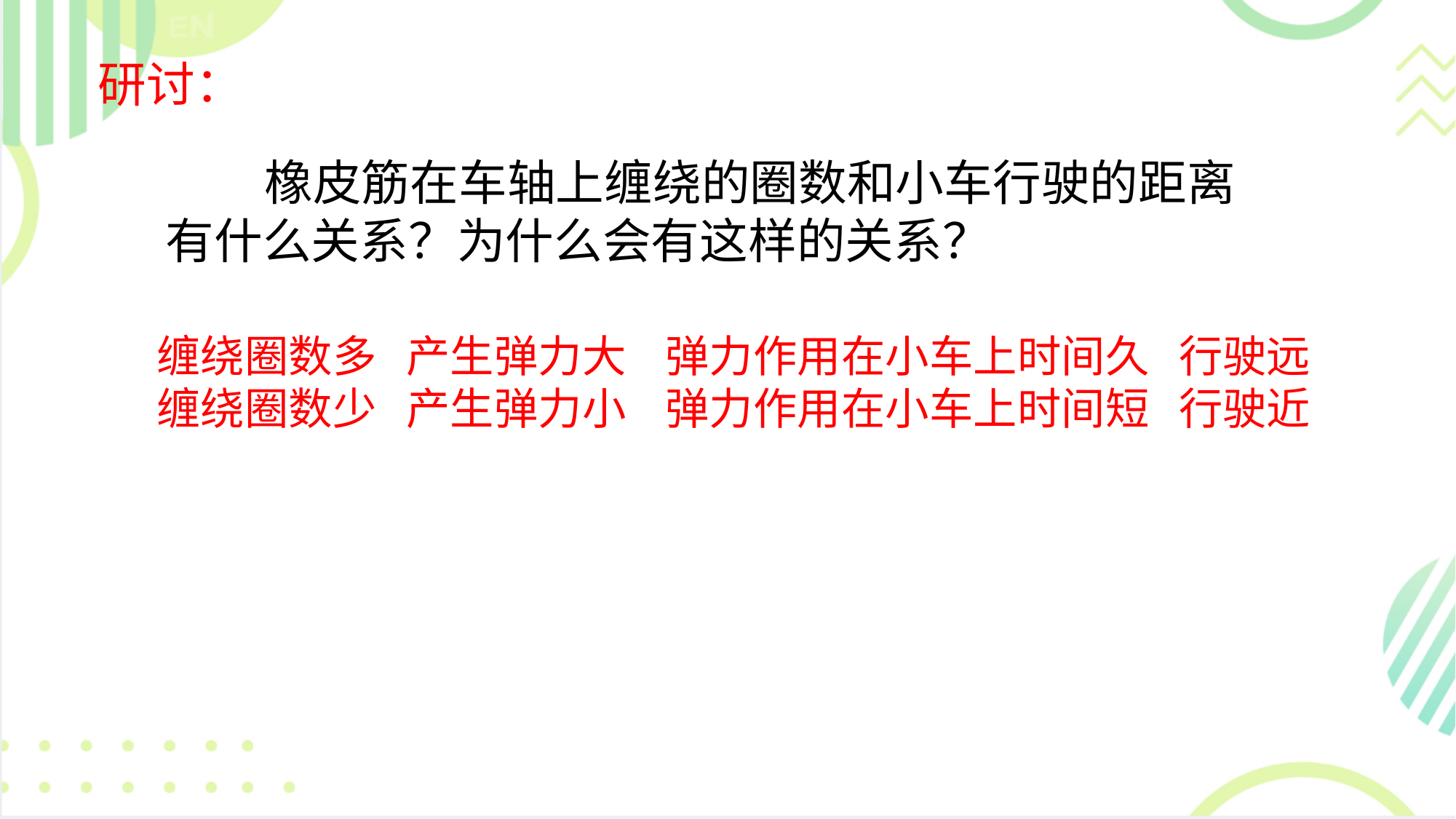

研讨：
        橡皮筋在车轴上缠绕的圈数和小车行驶的距离有什么关系？为什么会有这样的关系？
缠绕圈数多   产生弹力大    弹力作用在小车上时间久   行驶远
缠绕圈数少   产生弹力小    弹力作用在小车上时间短   行驶近